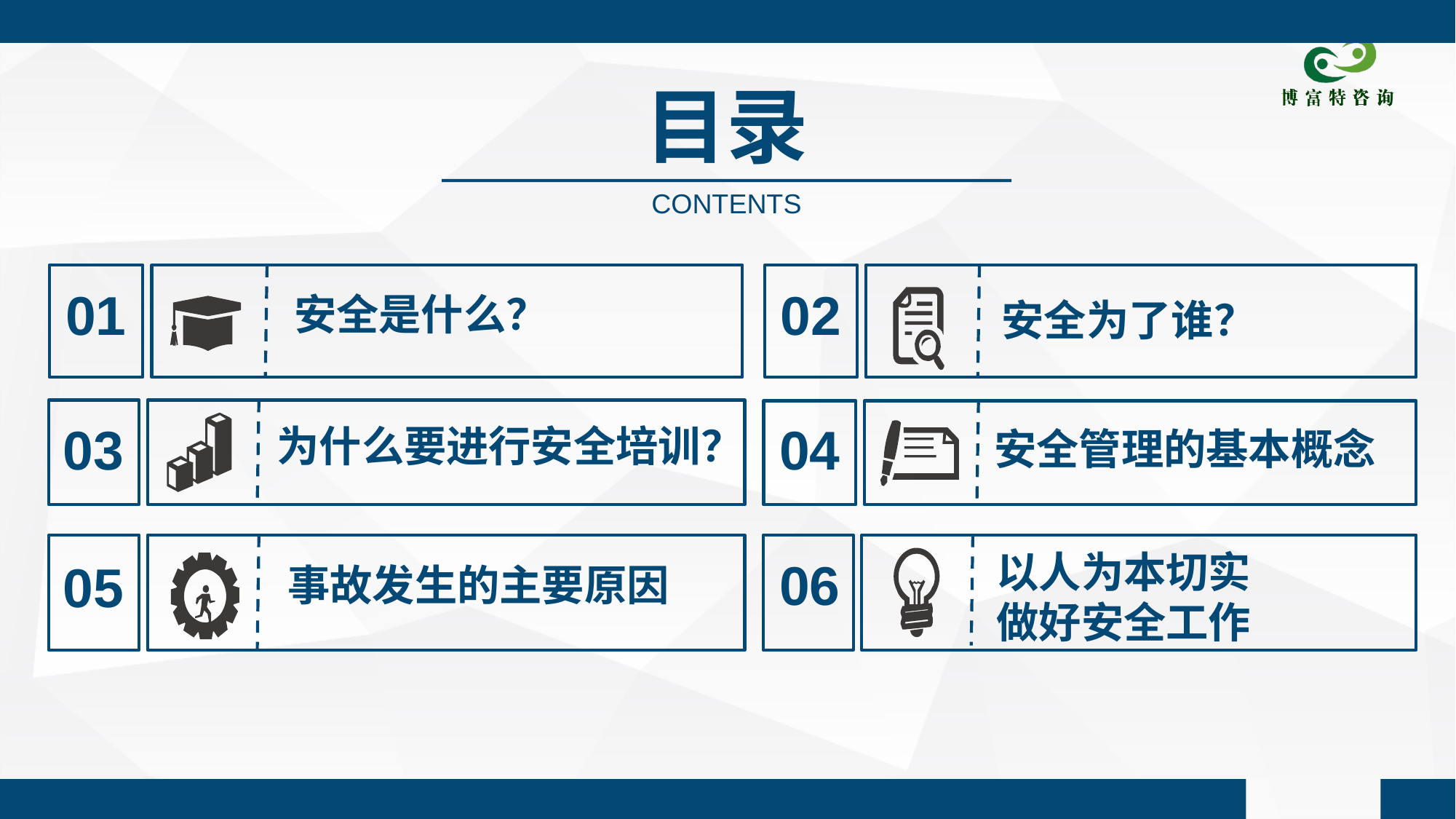

目录

CONTENTS

01

安全是什么？

02

安全为了谁？

03

为什么要进行安全培训？

04

安全管理的基本概念

06

以人为本切实
做好安全工作

05

事故发生的主要原因